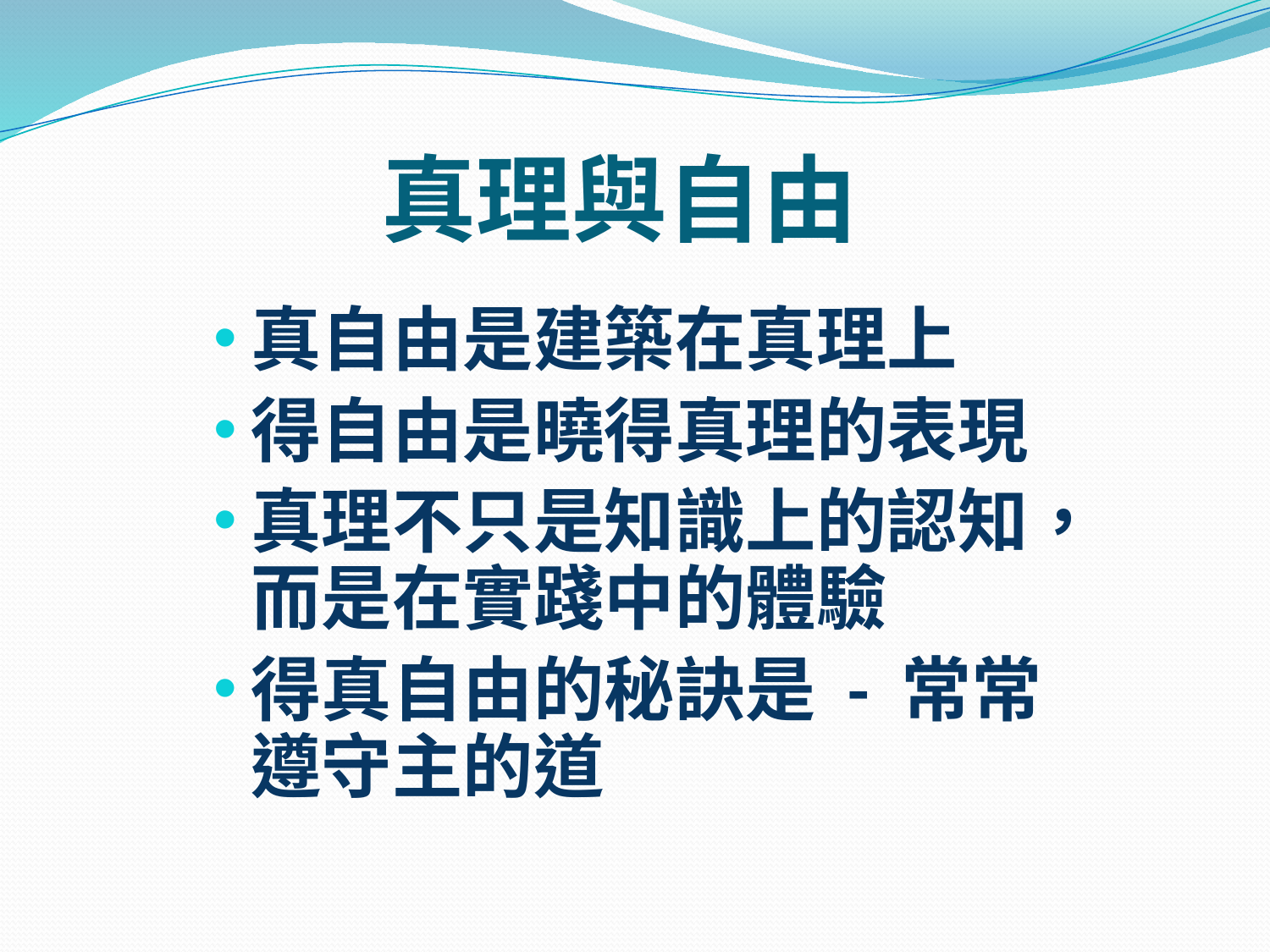

# 真理與自由
真自由是建築在真理上
得自由是曉得真理的表現
真理不只是知識上的認知，而是在實踐中的體驗
得真自由的秘訣是 - 常常遵守主的道